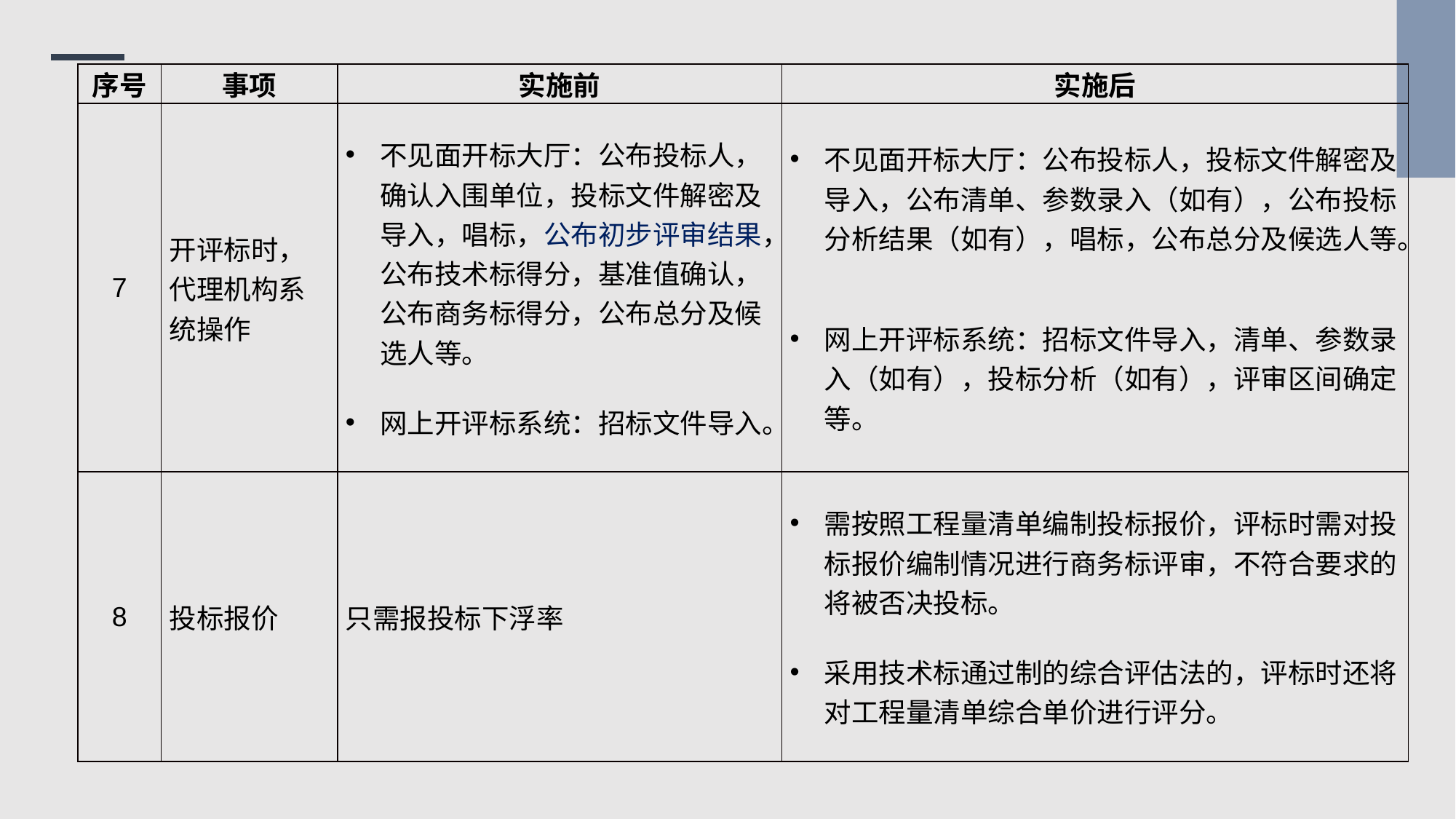

| 序号 | 事项 | 实施前 | 实施后 |
| --- | --- | --- | --- |
| 7 | 开评标时，代理机构系统操作 | 不见面开标大厅：公布投标人，确认入围单位，投标文件解密及导入，唱标，公布初步评审结果，公布技术标得分，基准值确认，公布商务标得分，公布总分及候选人等。 网上开评标系统：招标文件导入。 | 不见面开标大厅：公布投标人，投标文件解密及导入，公布清单、参数录入（如有），公布投标分析结果（如有），唱标，公布总分及候选人等。 网上开评标系统：招标文件导入，清单、参数录入（如有），投标分析（如有），评审区间确定等。 |
| 8 | 投标报价 | 只需报投标下浮率 | 需按照工程量清单编制投标报价，评标时需对投标报价编制情况进行商务标评审，不符合要求的将被否决投标。 采用技术标通过制的综合评估法的，评标时还将对工程量清单综合单价进行评分。 |